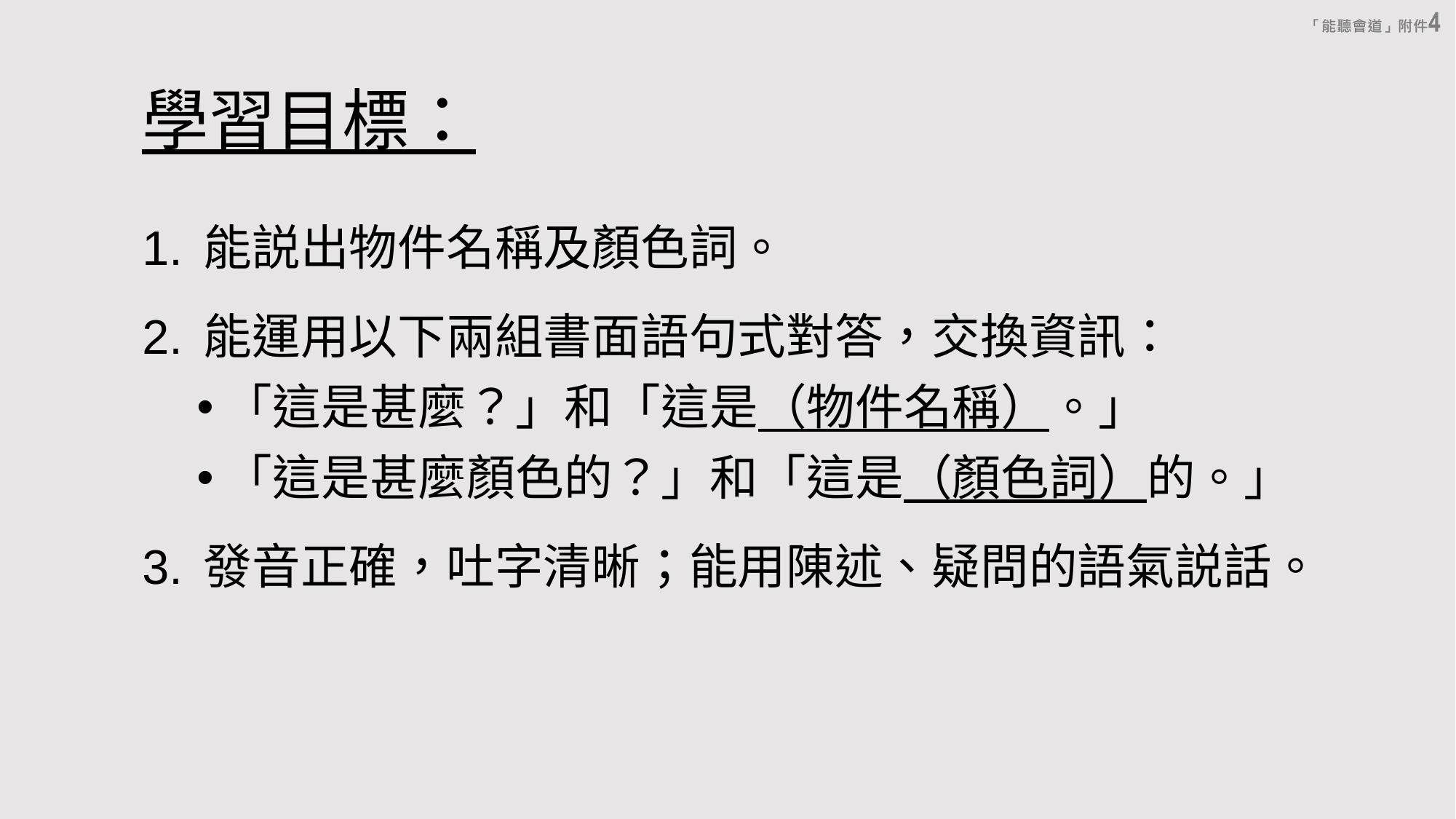

# 學習目標：
能説出物件名稱及顏色詞。
能運用以下兩組書面語句式對答，交換資訊：
「這是甚麼？」和「這是（物件名稱）。」
「這是甚麼顏色的？」和「這是（顏色詞）的。」
發音正確，吐字清晰；能用陳述、疑問的語氣説話。